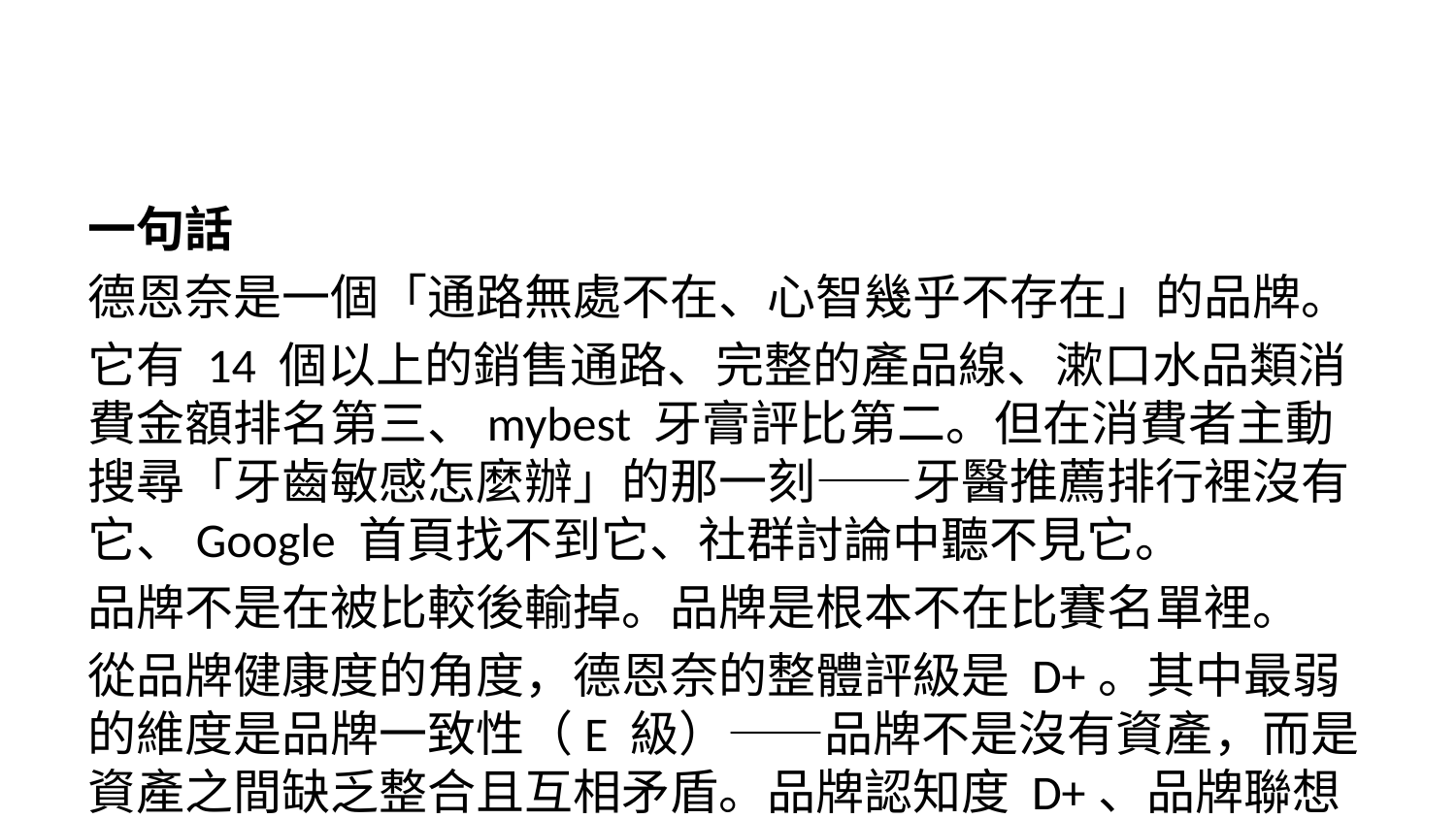

一句話
德恩奈是一個「通路無處不在、心智幾乎不存在」的品牌。
它有 14 個以上的銷售通路、完整的產品線、漱口水品類消費金額排名第三、mybest 牙膏評比第二。但在消費者主動搜尋「牙齒敏感怎麼辦」的那一刻——牙醫推薦排行裡沒有它、Google 首頁找不到它、社群討論中聽不見它。
品牌不是在被比較後輸掉。品牌是根本不在比賽名單裡。
從品牌健康度的角度，德恩奈的整體評級是 D+。其中最弱的維度是品牌一致性（E 級）——品牌不是沒有資產，而是資產之間缺乏整合且互相矛盾。品牌認知度 D+、品牌聯想 D、品牌差異化 C-、品牌忠誠 D。
但 D+ 不是終點。D+ 是起點。因為接下來要說的三件事，會讓你重新思考這個分數背後的可能性。